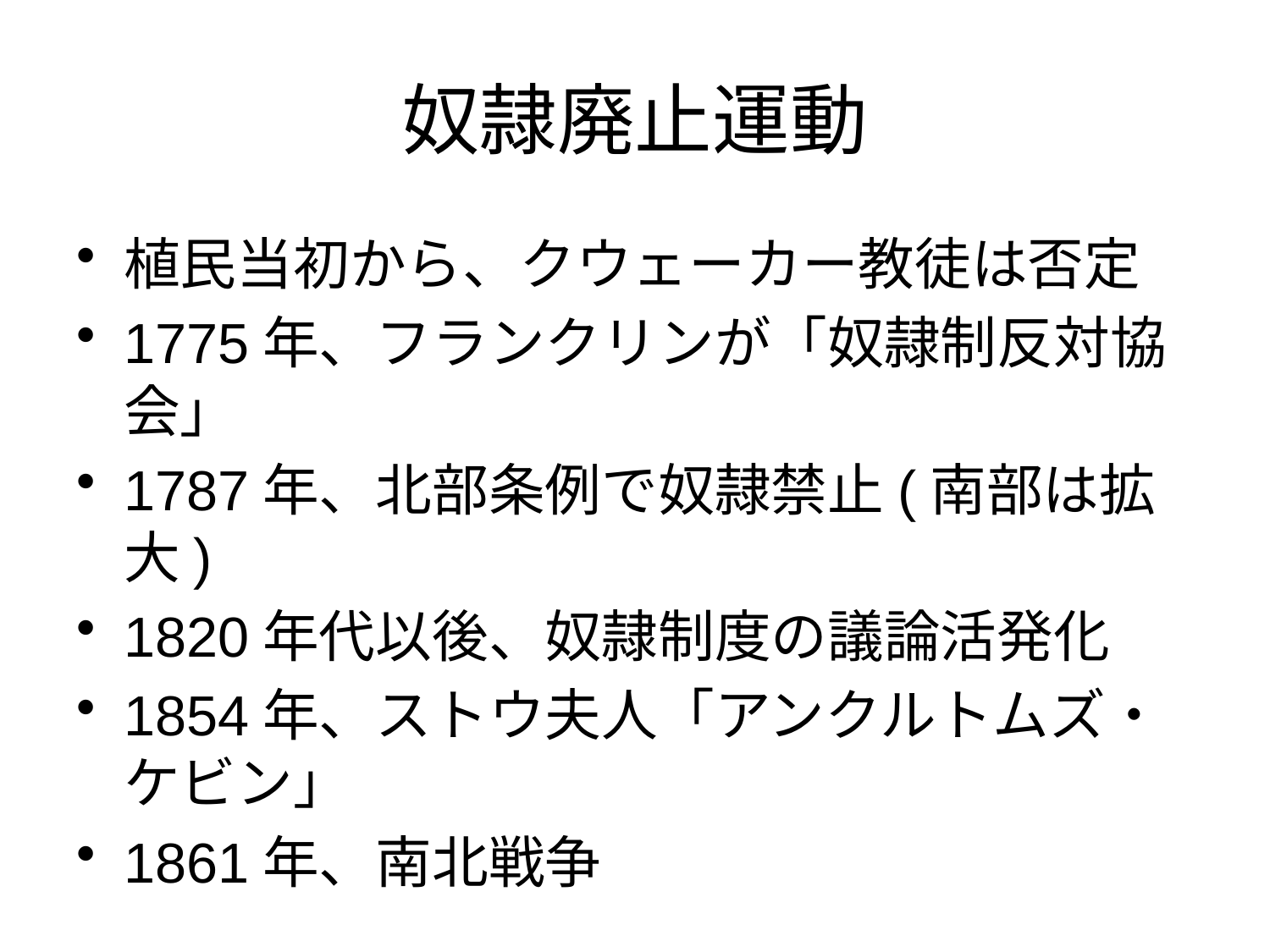

# 奴隷廃止運動
植民当初から、クウェーカー教徒は否定
1775年、フランクリンが「奴隷制反対協会」
1787年、北部条例で奴隷禁止(南部は拡大)
1820年代以後、奴隷制度の議論活発化
1854年、ストウ夫人「アンクルトムズ・ケビン」
1861年、南北戦争